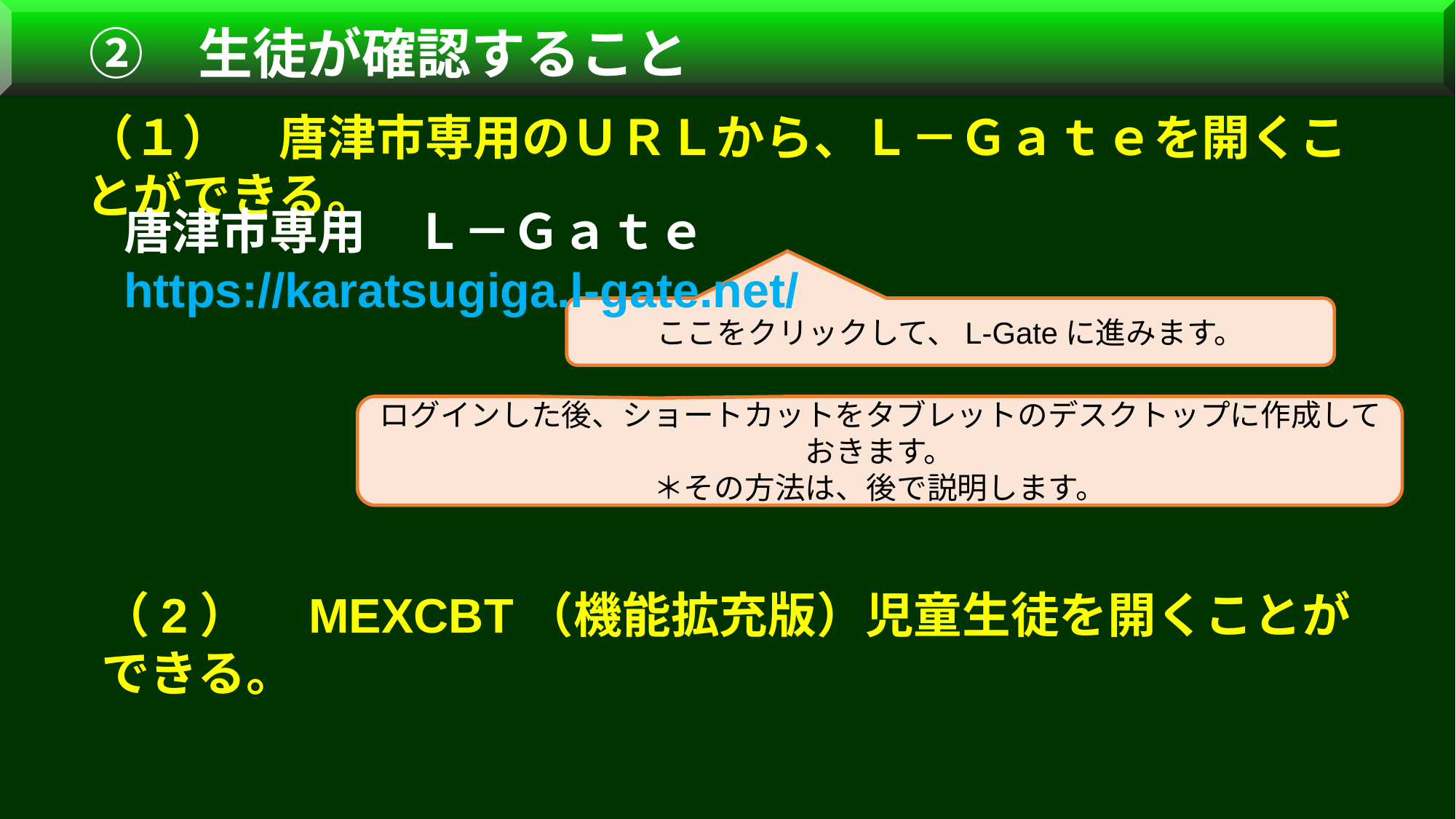

②　生徒が確認すること
（１）　唐津市専用のＵＲＬから、Ｌ－Ｇａｔｅを開くことができる。
唐津市専用　Ｌ－Ｇａｔｅ　https://karatsugiga.l-gate.net/
ここをクリックして、L-Gateに進みます。
ログインした後、ショートカットをタブレットのデスクトップに作成しておきます。
＊その方法は、後で説明します。
（2）　MEXCBT（機能拡充版）児童生徒を開くことができる。